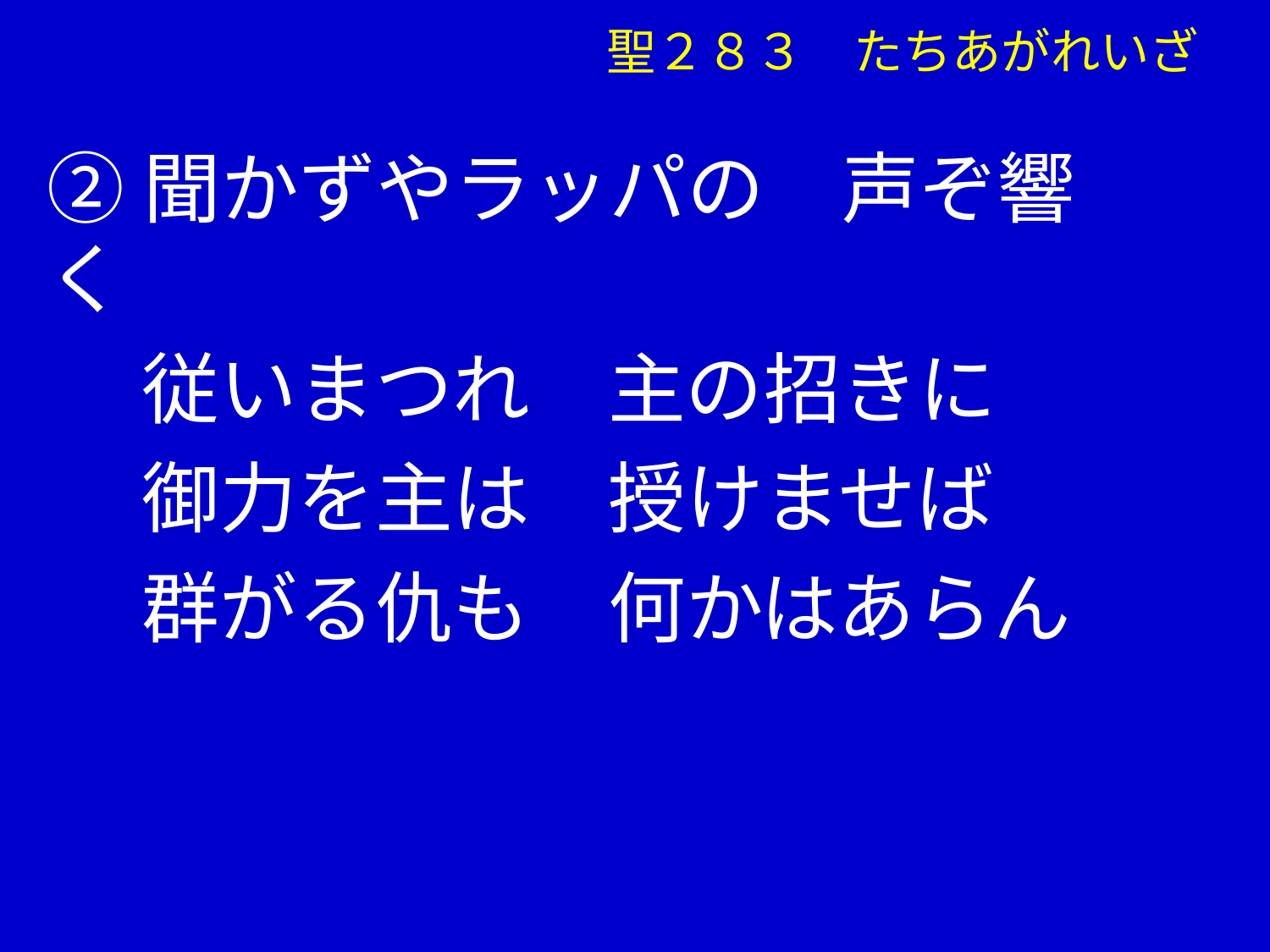

聖２８３　たちあがれいざ
➁聞かずやラッパの　声ぞ響く
　 従いまつれ　主の招きに
　 御力を主は　授けませば
　 群がる仇も　何かはあらん